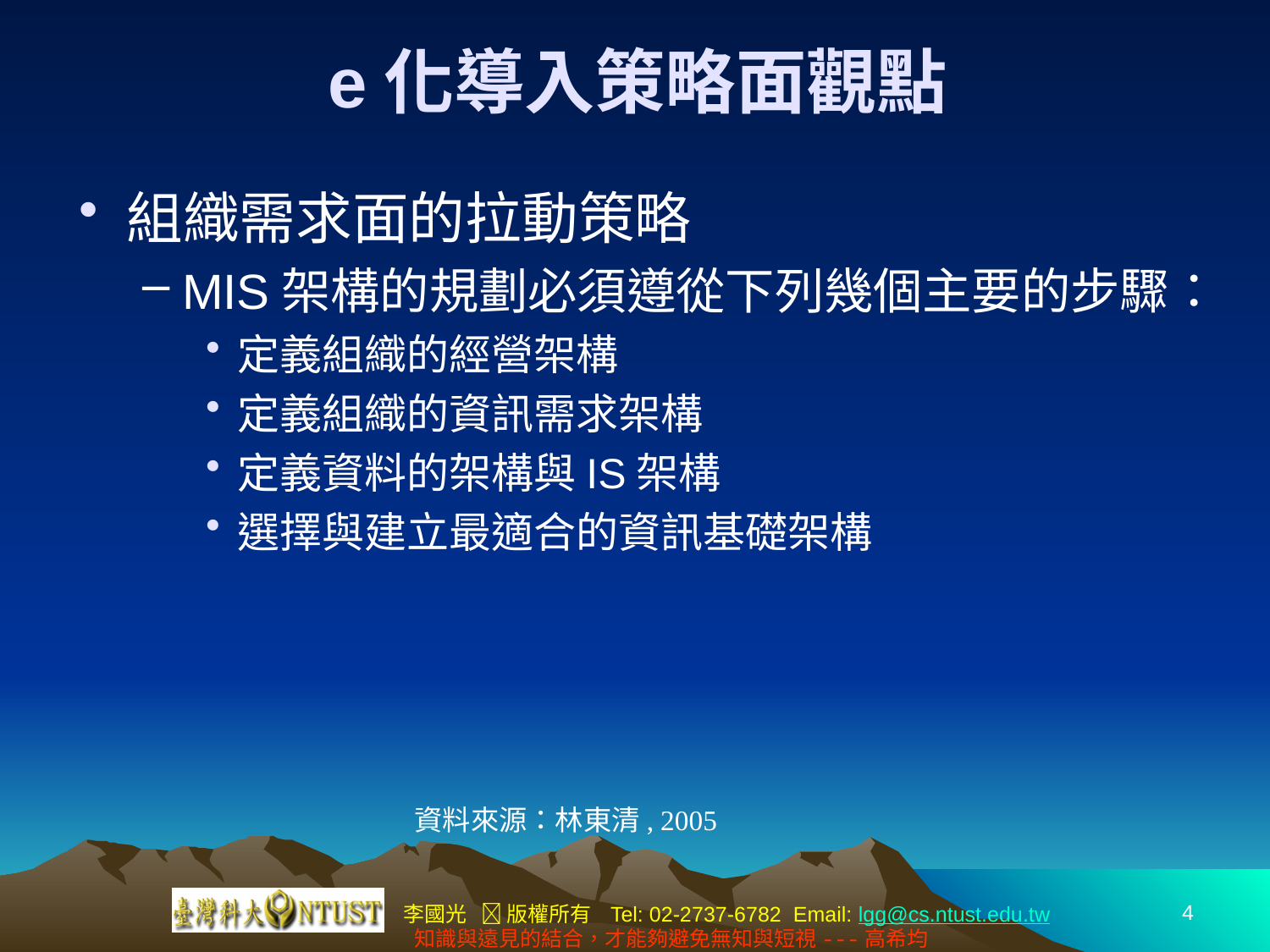

# e化導入策略面觀點
組織需求面的拉動策略
MIS架構的規劃必須遵從下列幾個主要的步驟：
定義組織的經營架構
定義組織的資訊需求架構
定義資料的架構與IS架構
選擇與建立最適合的資訊基礎架構
資料來源：林東清, 2005
4